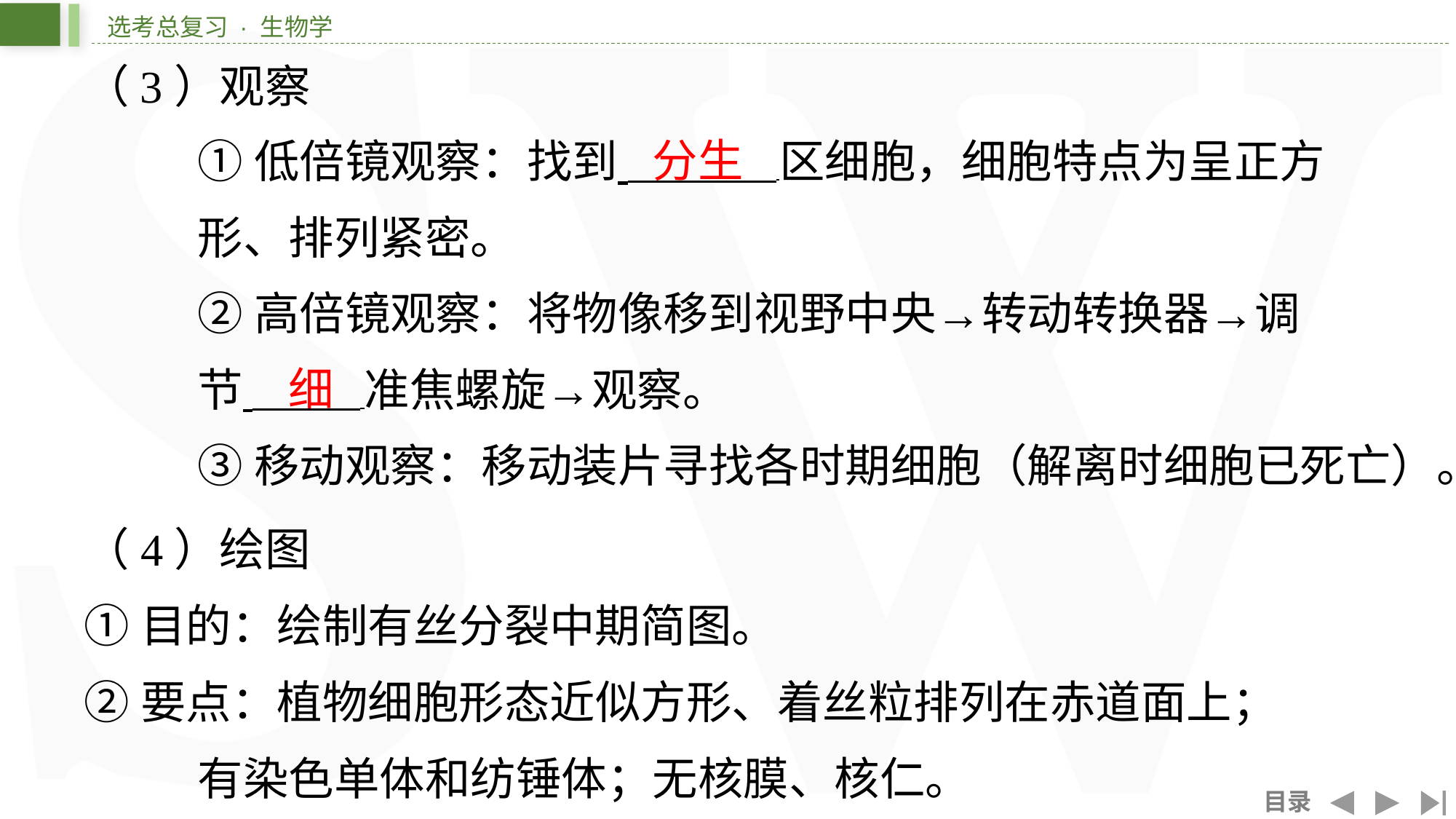

（3）观察
分生
①低倍镜观察：找到                        区细胞，细胞特点为呈正方
形、排列紧密。
②高倍镜观察：将物像移到视野中央→转动转换器→调
节                  准焦螺旋→观察。
细
③移动观察：移动装片寻找各时期细胞（解离时细胞已死亡）。
（4）绘图
①目的：绘制有丝分裂中期简图。
②要点：植物细胞形态近似方形、着丝粒排列在赤道面上；
有染色单体和纺锤体；无核膜、核仁。